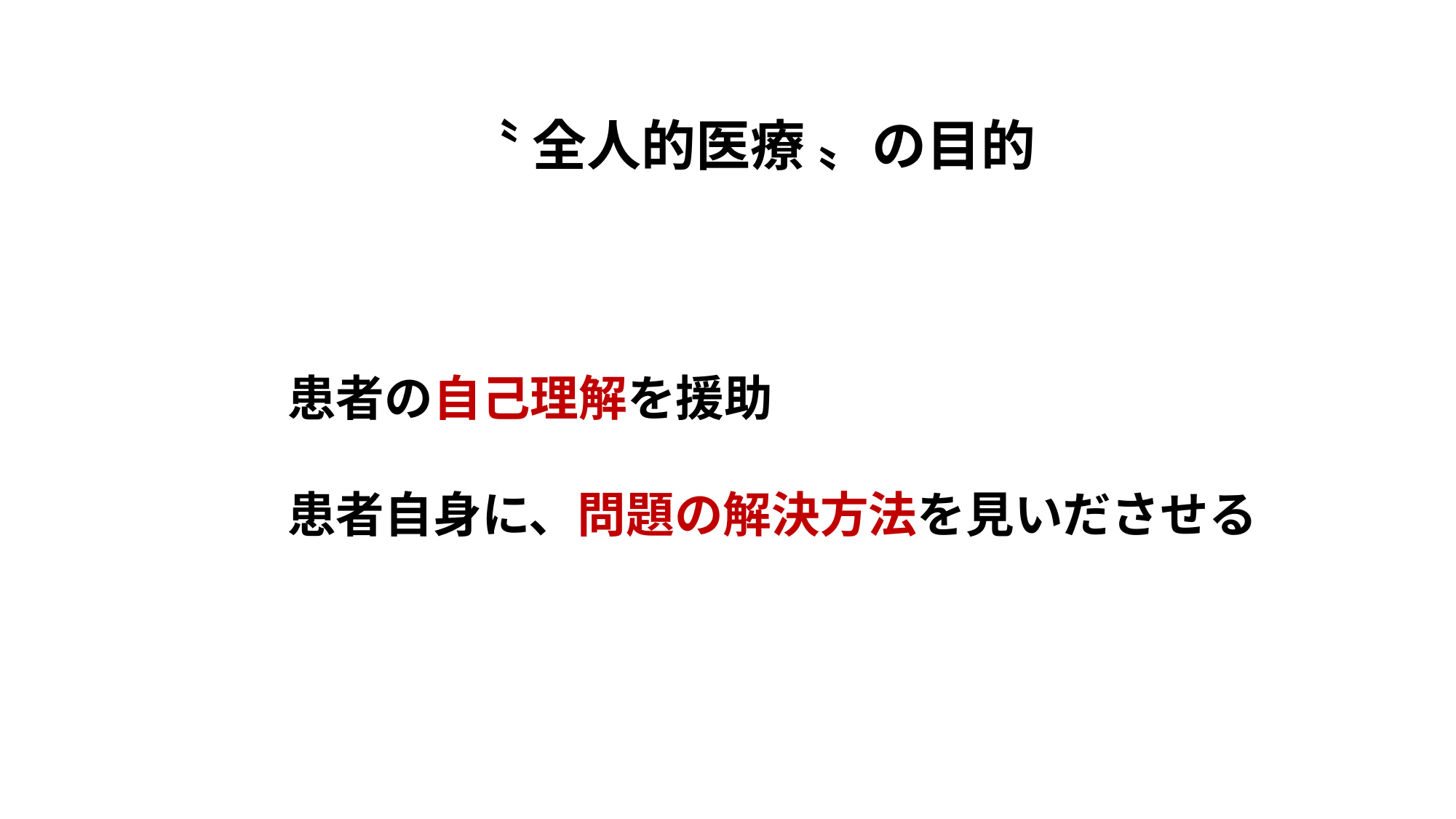

〝 全人的医療 〟の目的
患者の自己理解を援助
患者自身に、問題の解決方法を見いださせる